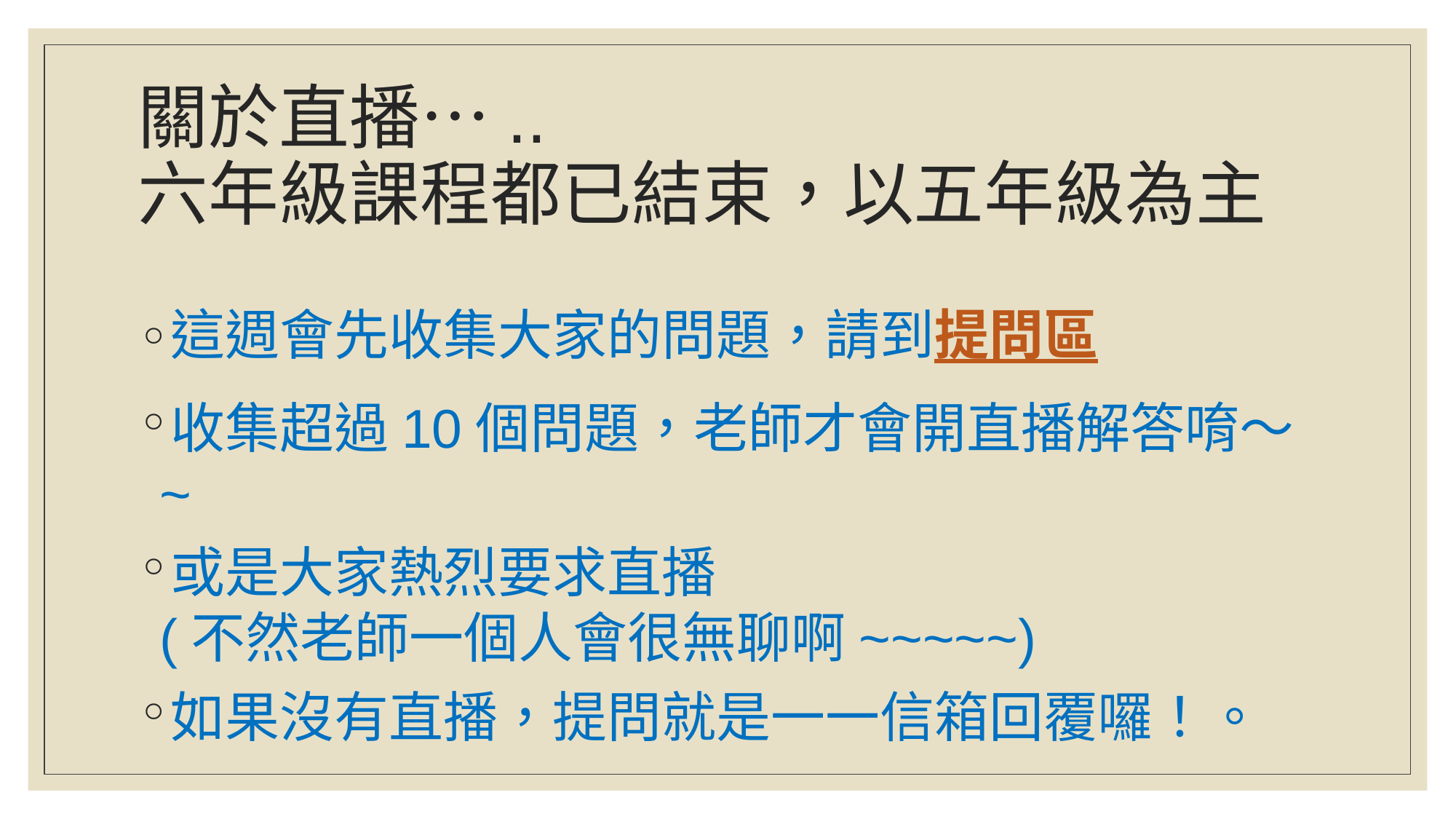

# 關於直播….. 六年級課程都已結束，以五年級為主
這週會先收集大家的問題，請到提問區
收集超過10個問題，老師才會開直播解答唷～~
或是大家熱烈要求直播
(不然老師一個人會很無聊啊~~~~~)
如果沒有直播，提問就是一一信箱回覆囉！。